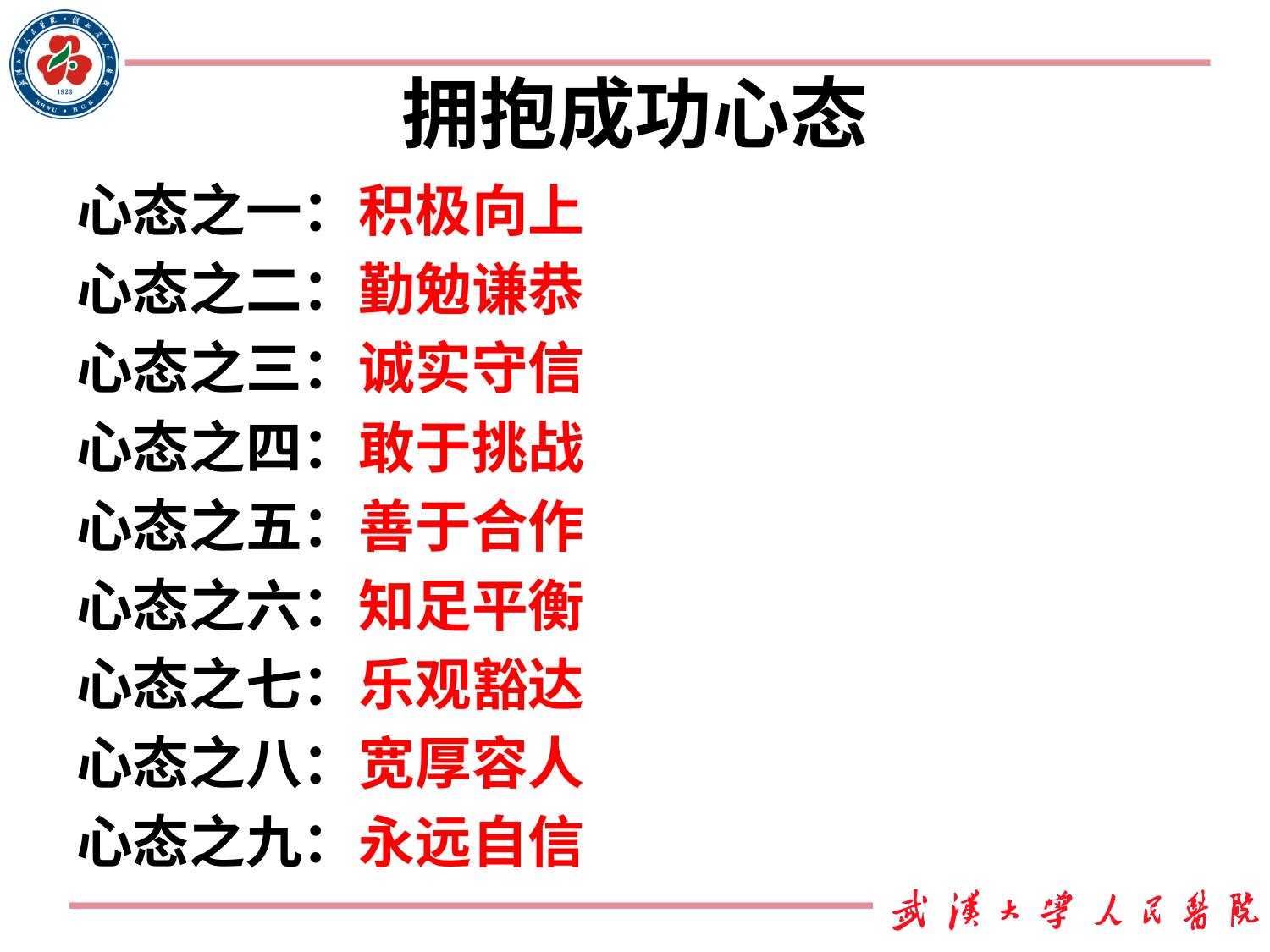

# 拥抱成功心态
心态之一：积极向上
心态之二：勤勉谦恭
心态之三：诚实守信
心态之四：敢于挑战
心态之五：善于合作
心态之六：知足平衡
心态之七：乐观豁达
心态之八：宽厚容人
心态之九：永远自信